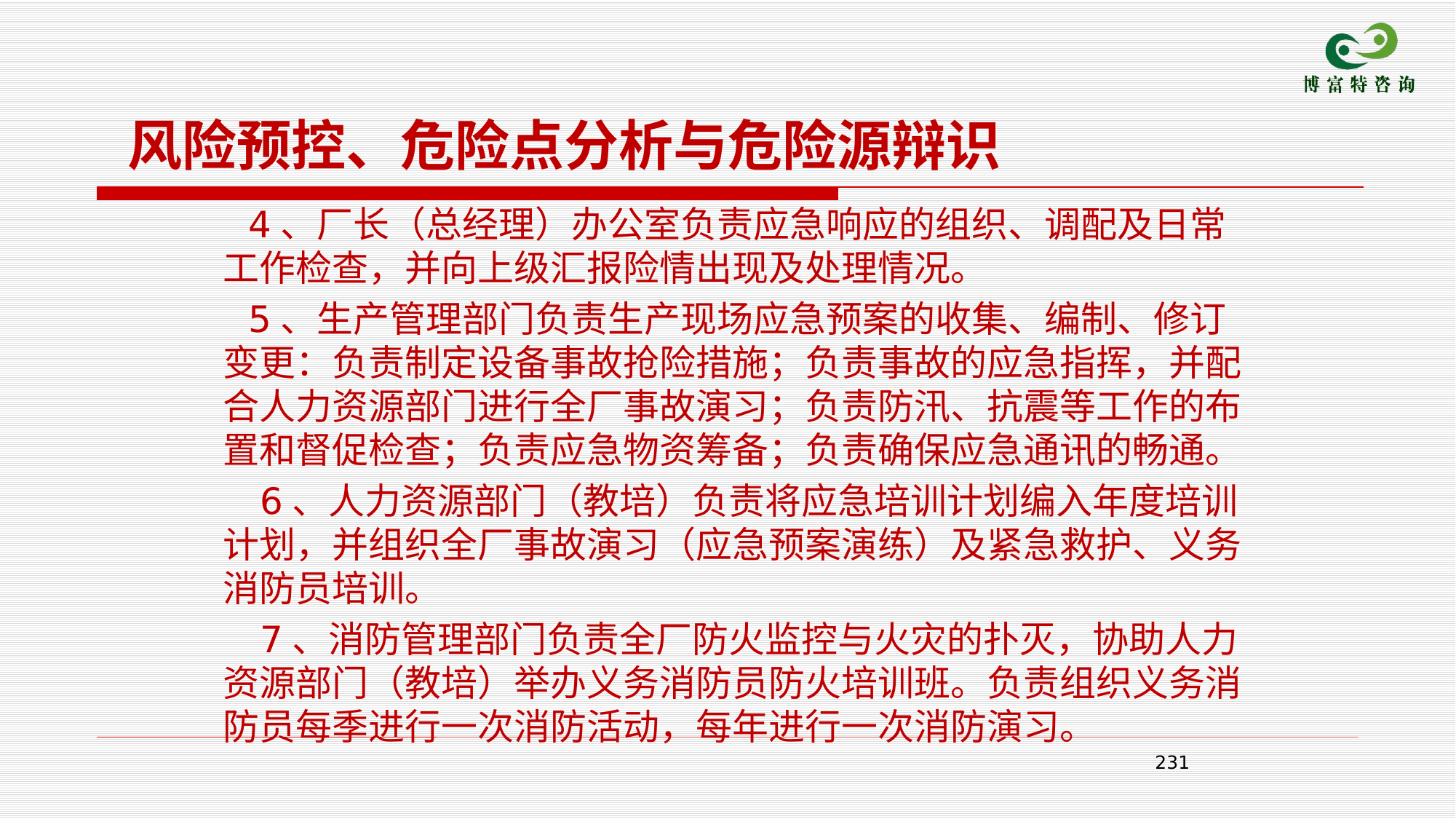

风险预控、危险点分析与危险源辩识
       4、厂长（总经理）办公室负责应急响应的组织、调配及日常工作检查，并向上级汇报险情出现及处理情况。
       5、生产管理部门负责生产现场应急预案的收集、编制、修订变更：负责制定设备事故抢险措施；负责事故的应急指挥，并配合人力资源部门进行全厂事故演习；负责防汛、抗震等工作的布置和督促检查；负责应急物资筹备；负责确保应急通讯的畅通。
        6、人力资源部门（教培）负责将应急培训计划编入年度培训计划，并组织全厂事故演习（应急预案演练）及紧急救护、义务消防员培训。
        7、消防管理部门负责全厂防火监控与火灾的扑灭，协助人力资源部门（教培）举办义务消防员防火培训班。负责组织义务消防员每季进行一次消防活动，每年进行一次消防演习。

231